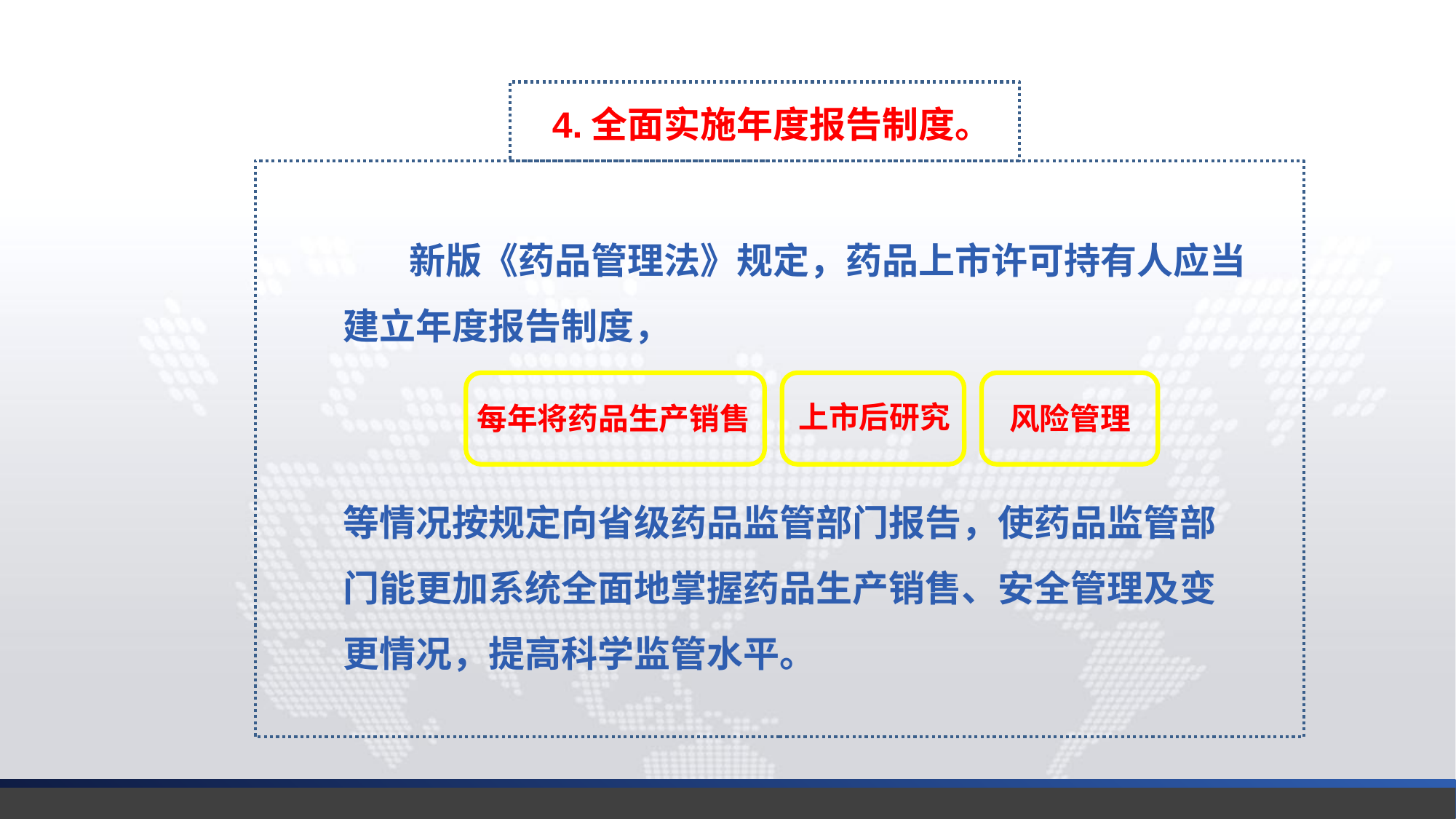

4.全面实施年度报告制度。

       新版《药品管理法》规定，药品上市许可持有人应当建立年度报告制度，

等情况按规定向省级药品监管部门报告，使药品监管部门能更加系统全面地掌握药品生产销售、安全管理及变更情况，提高科学监管水平。

上市后研究
每年将药品生产销售
风险管理

延时符